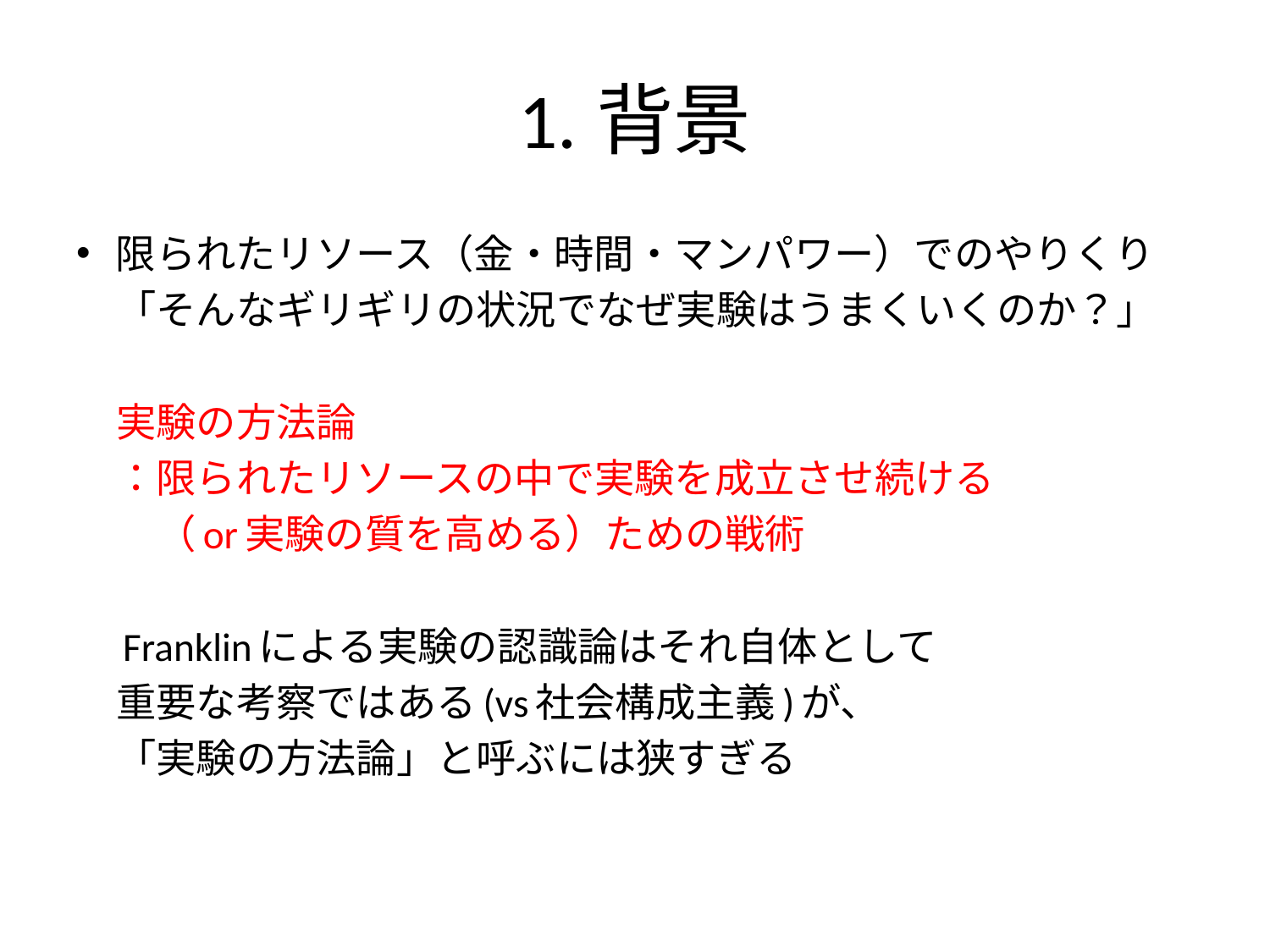

# 1.背景
限られたリソース（金・時間・マンパワー）でのやりくり
　「そんなギリギリの状況でなぜ実験はうまくいくのか？」

　実験の方法論
　：限られたリソースの中で実験を成立させ続ける
　　（or実験の質を高める）ための戦術

　Franklinによる実験の認識論はそれ自体として
　重要な考察ではある(vs社会構成主義)が、
　「実験の方法論」と呼ぶには狭すぎる